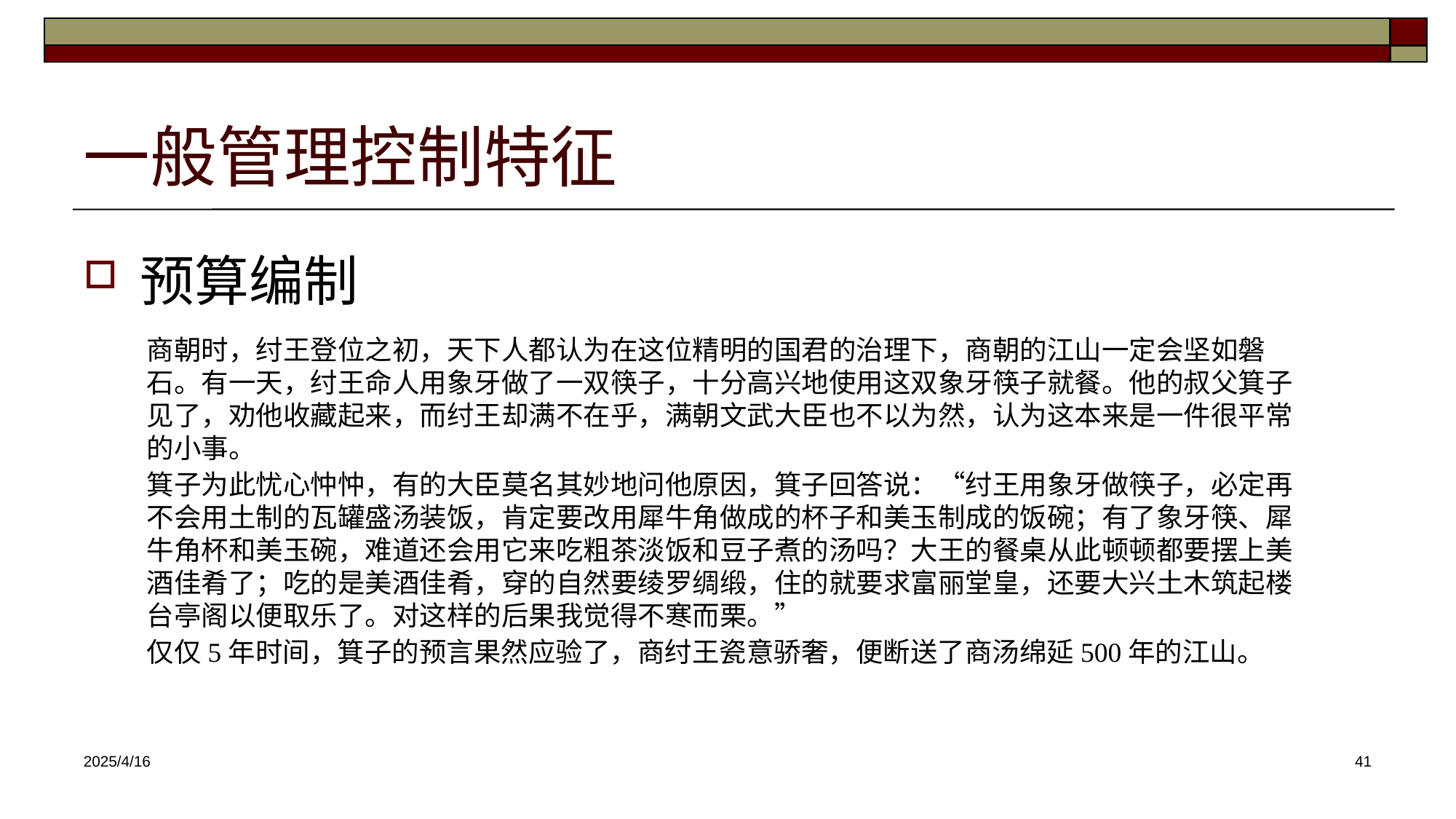

# 一般管理控制特征
预算编制

商朝时，纣王登位之初，天下人都认为在这位精明的国君的治理下，商朝的江山一定会坚如磐石。有一天，纣王命人用象牙做了一双筷子，十分高兴地使用这双象牙筷子就餐。他的叔父箕子见了，劝他收藏起来，而纣王却满不在乎，满朝文武大臣也不以为然，认为这本来是一件很平常的小事。
箕子为此忧心忡忡，有的大臣莫名其妙地问他原因，箕子回答说：“纣王用象牙做筷子，必定再不会用土制的瓦罐盛汤装饭，肯定要改用犀牛角做成的杯子和美玉制成的饭碗；有了象牙筷、犀牛角杯和美玉碗，难道还会用它来吃粗茶淡饭和豆子煮的汤吗？大王的餐桌从此顿顿都要摆上美酒佳肴了；吃的是美酒佳肴，穿的自然要绫罗绸缎，住的就要求富丽堂皇，还要大兴土木筑起楼台亭阁以便取乐了。对这样的后果我觉得不寒而栗。”
仅仅5年时间，箕子的预言果然应验了，商纣王瓷意骄奢，便断送了商汤绵延500年的江山。
2025/4/16
41